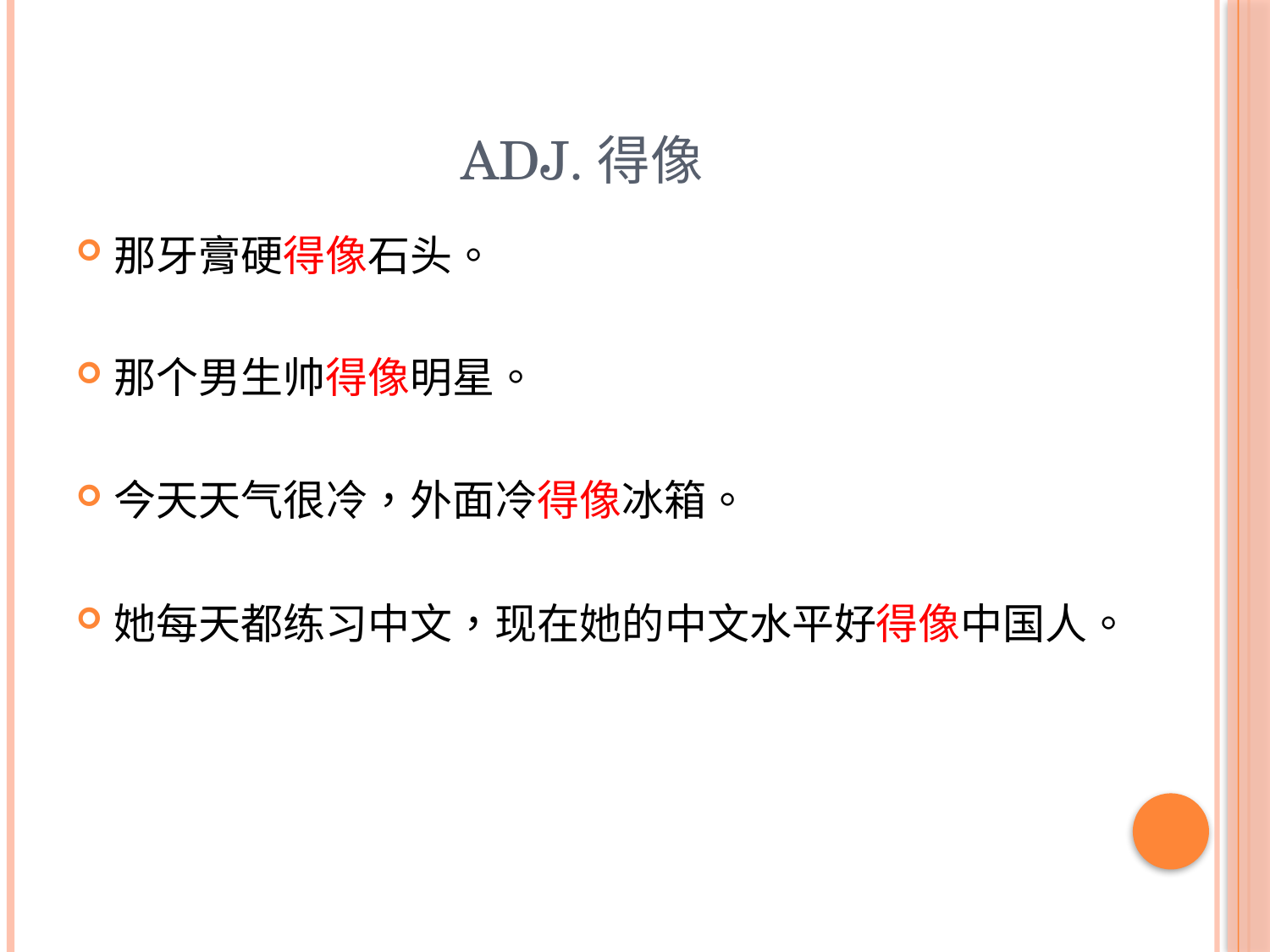

# Adj.得像
那牙膏硬得像石头。

那个男生帅得像明星。

今天天气很冷，外面冷得像冰箱。

她每天都练习中文，现在她的中文水平好得像中国人。